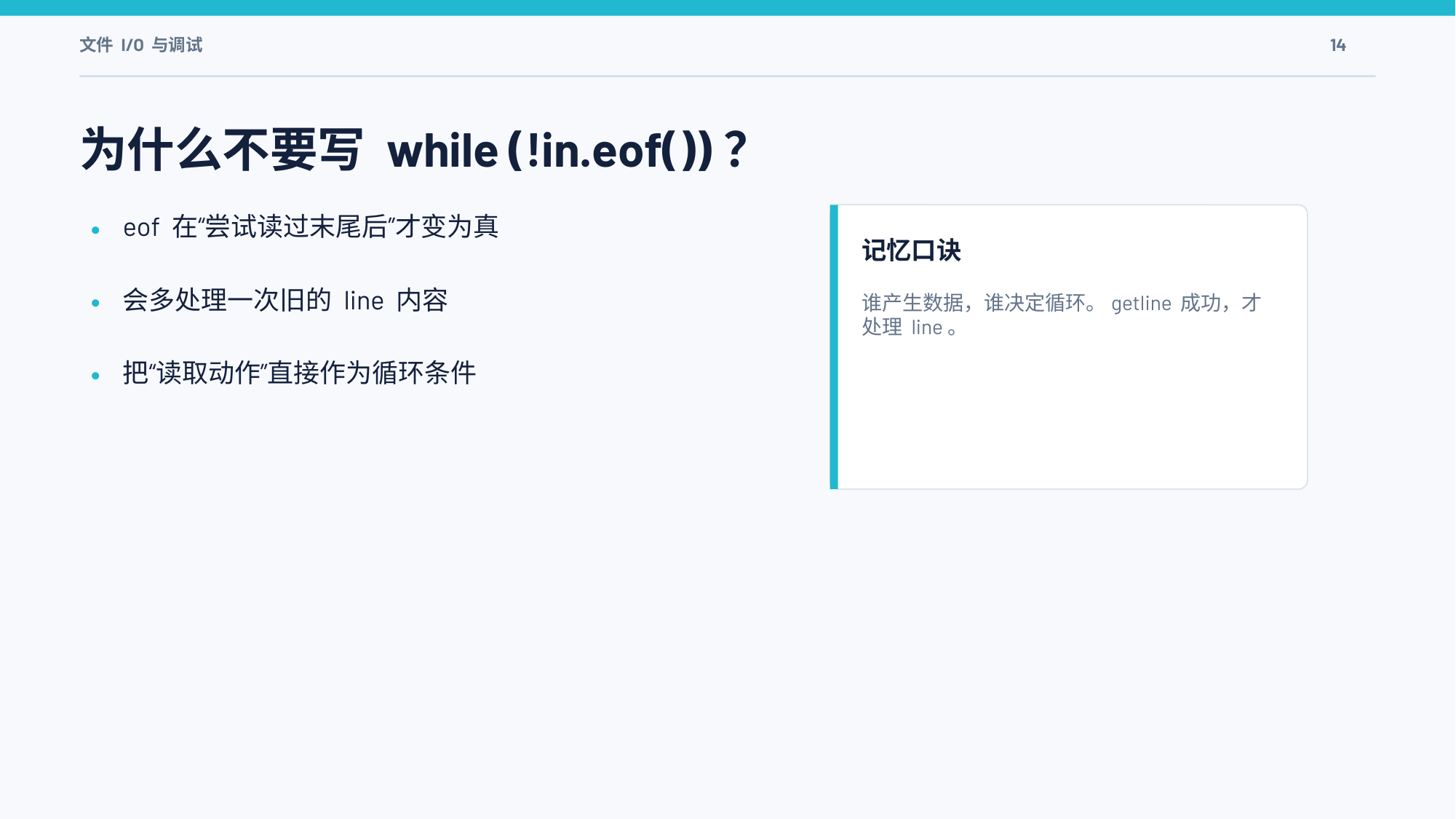

文件 I/O 与调试
14

为什么不要写 while (!in.eof())？

•
eof 在“尝试读过末尾后”才变为真
记忆口诀
•
会多处理一次旧的 line 内容
谁产生数据，谁决定循环。getline 成功，才处理 line。
•
把“读取动作”直接作为循环条件